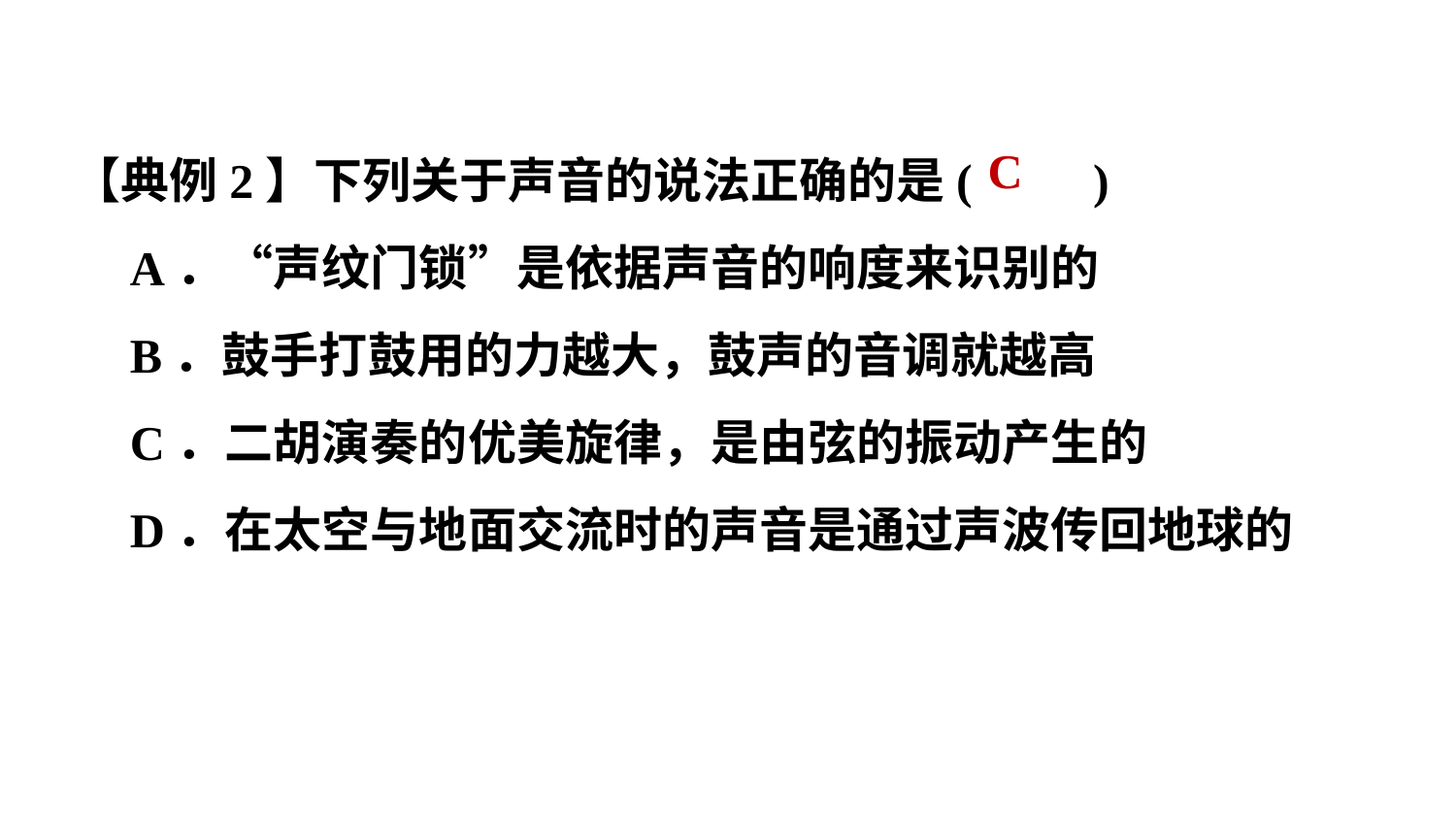

【典例2】下列关于声音的说法正确的是(　　)
A．“声纹门锁”是依据声音的响度来识别的
B．鼓手打鼓用的力越大，鼓声的音调就越高
C．二胡演奏的优美旋律，是由弦的振动产生的
D．在太空与地面交流时的声音是通过声波传回地球的
C